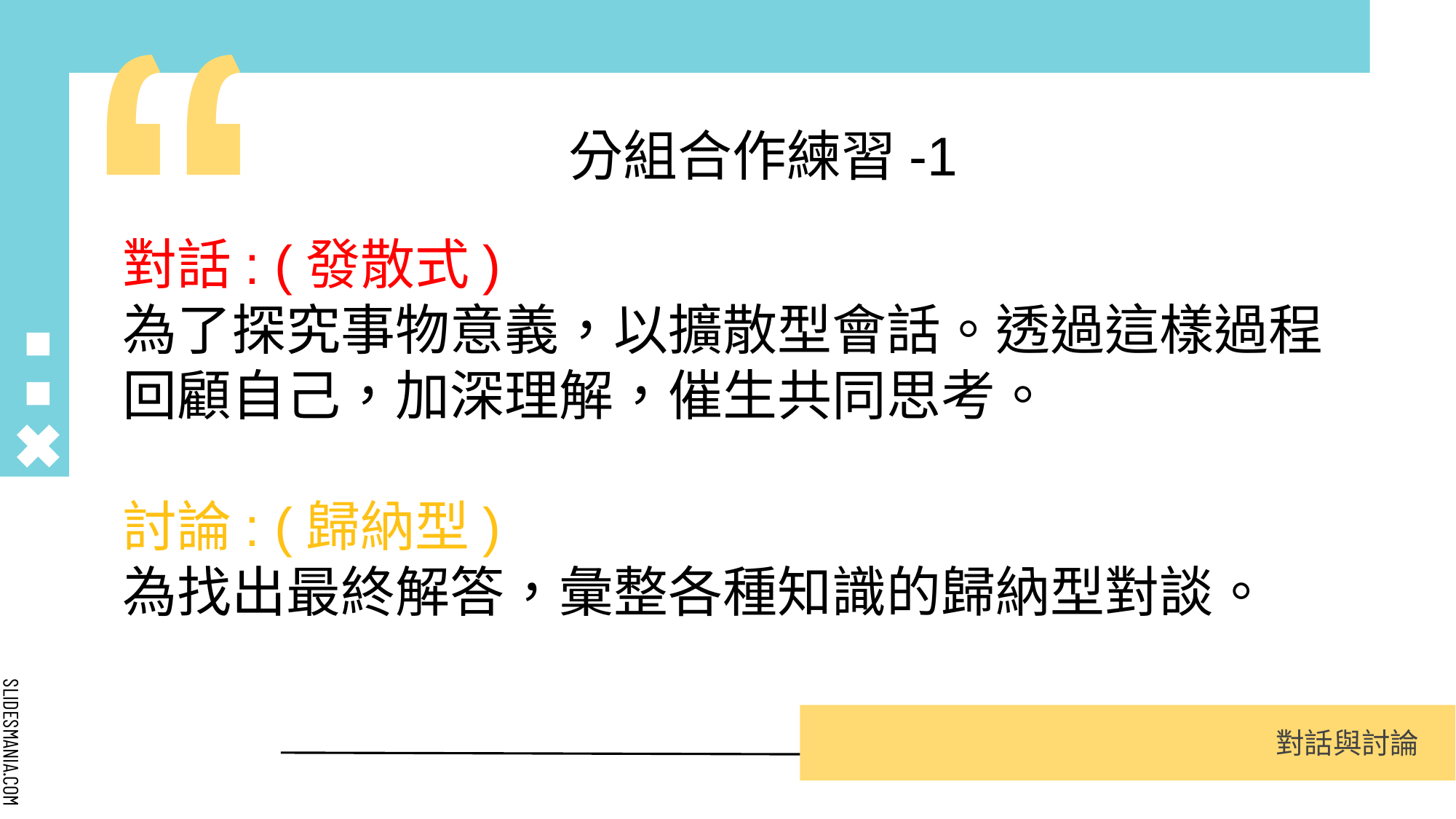

分組合作練習-1

對話: (發散式)
為了探究事物意義，以擴散型會話。透過這樣過程回顧自己，加深理解，催生共同思考。

討論: (歸納型)
為找出最終解答，彙整各種知識的歸納型對談。

對話與討論